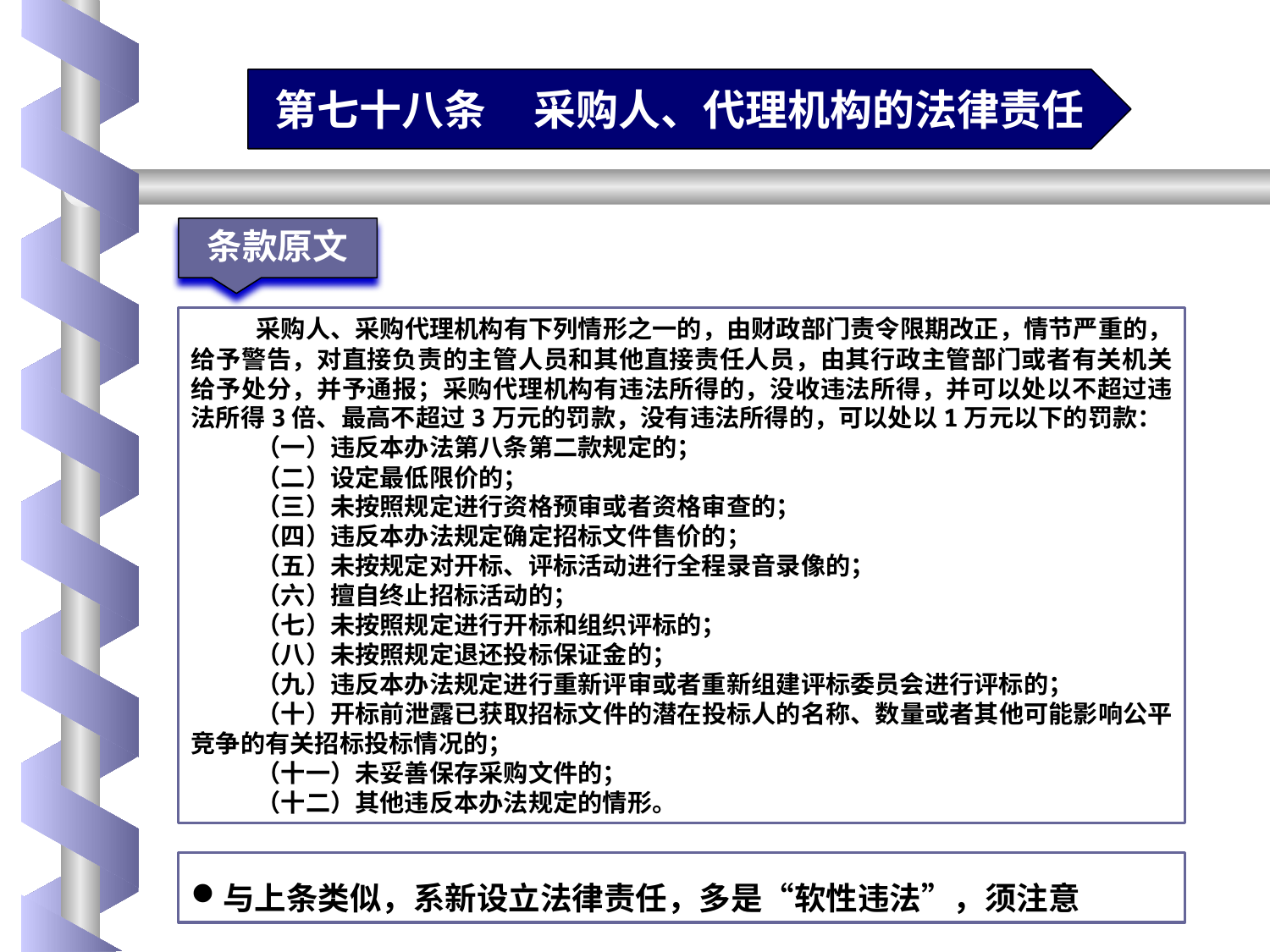

第七十八条     采购人、代理机构的法律责任
条款原文
采购人、采购代理机构有下列情形之一的，由财政部门责令限期改正，情节严重的，给予警告，对直接负责的主管人员和其他直接责任人员，由其行政主管部门或者有关机关给予处分，并予通报；采购代理机构有违法所得的，没收违法所得，并可以处以不超过违法所得3倍、最高不超过3万元的罚款，没有违法所得的，可以处以1万元以下的罚款：
（一）违反本办法第八条第二款规定的；
（二）设定最低限价的；
（三）未按照规定进行资格预审或者资格审查的；
（四）违反本办法规定确定招标文件售价的；
（五）未按规定对开标、评标活动进行全程录音录像的；
（六）擅自终止招标活动的；
（七）未按照规定进行开标和组织评标的；
（八）未按照规定退还投标保证金的；
（九）违反本办法规定进行重新评审或者重新组建评标委员会进行评标的；
（十）开标前泄露已获取招标文件的潜在投标人的名称、数量或者其他可能影响公平竞争的有关招标投标情况的；
（十一）未妥善保存采购文件的；
（十二）其他违反本办法规定的情形。
与上条类似，系新设立法律责任，多是“软性违法”，须注意